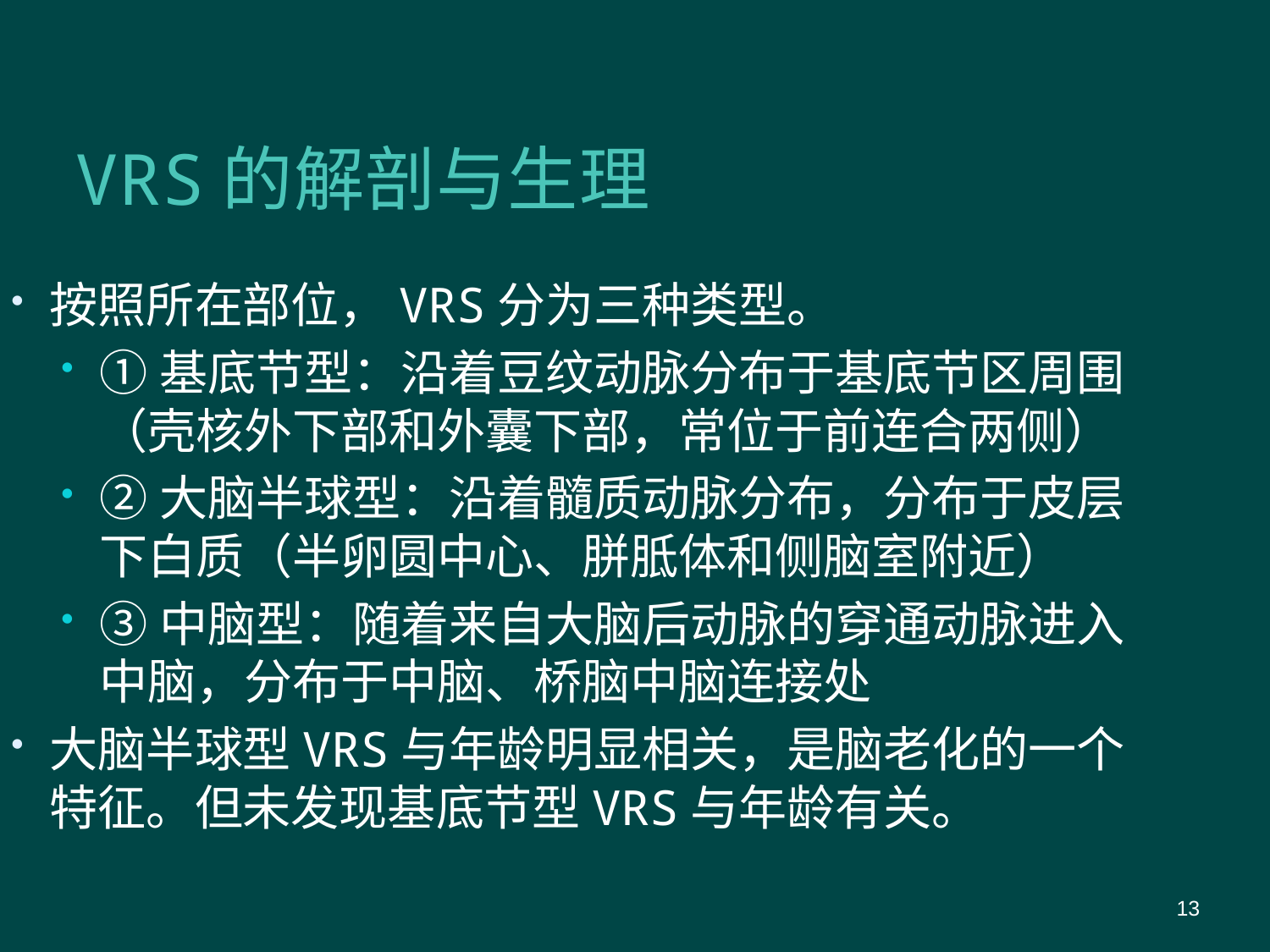

# VRS的解剖与生理
按照所在部位，VRS分为三种类型。
①基底节型：沿着豆纹动脉分布于基底节区周围（壳核外下部和外囊下部，常位于前连合两侧）
②大脑半球型：沿着髓质动脉分布，分布于皮层下白质（半卵圆中心、胼胝体和侧脑室附近）
③中脑型：随着来自大脑后动脉的穿通动脉进入中脑，分布于中脑、桥脑中脑连接处
大脑半球型VRS与年龄明显相关，是脑老化的一个特征。但未发现基底节型VRS与年龄有关。
13